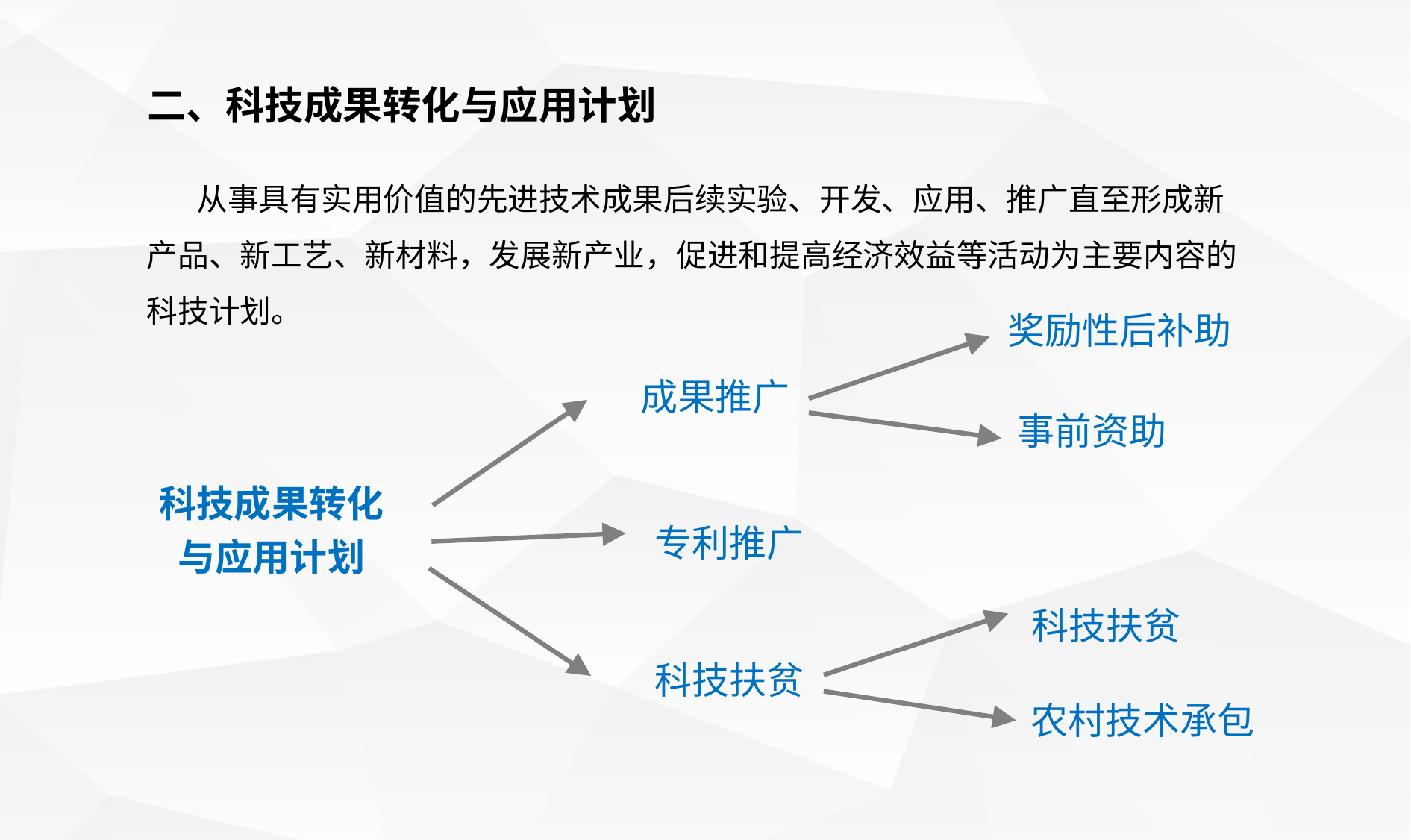

二、科技成果转化与应用计划
从事具有实用价值的先进技术成果后续实验、开发、应用、推广直至形成新产品、新工艺、新材料，发展新产业，促进和提高经济效益等活动为主要内容的科技计划。
奖励性后补助
成果推广

事前资助

科技成果转化与应用计划

专利推广

科技扶贫

科技扶贫

农村技术承包